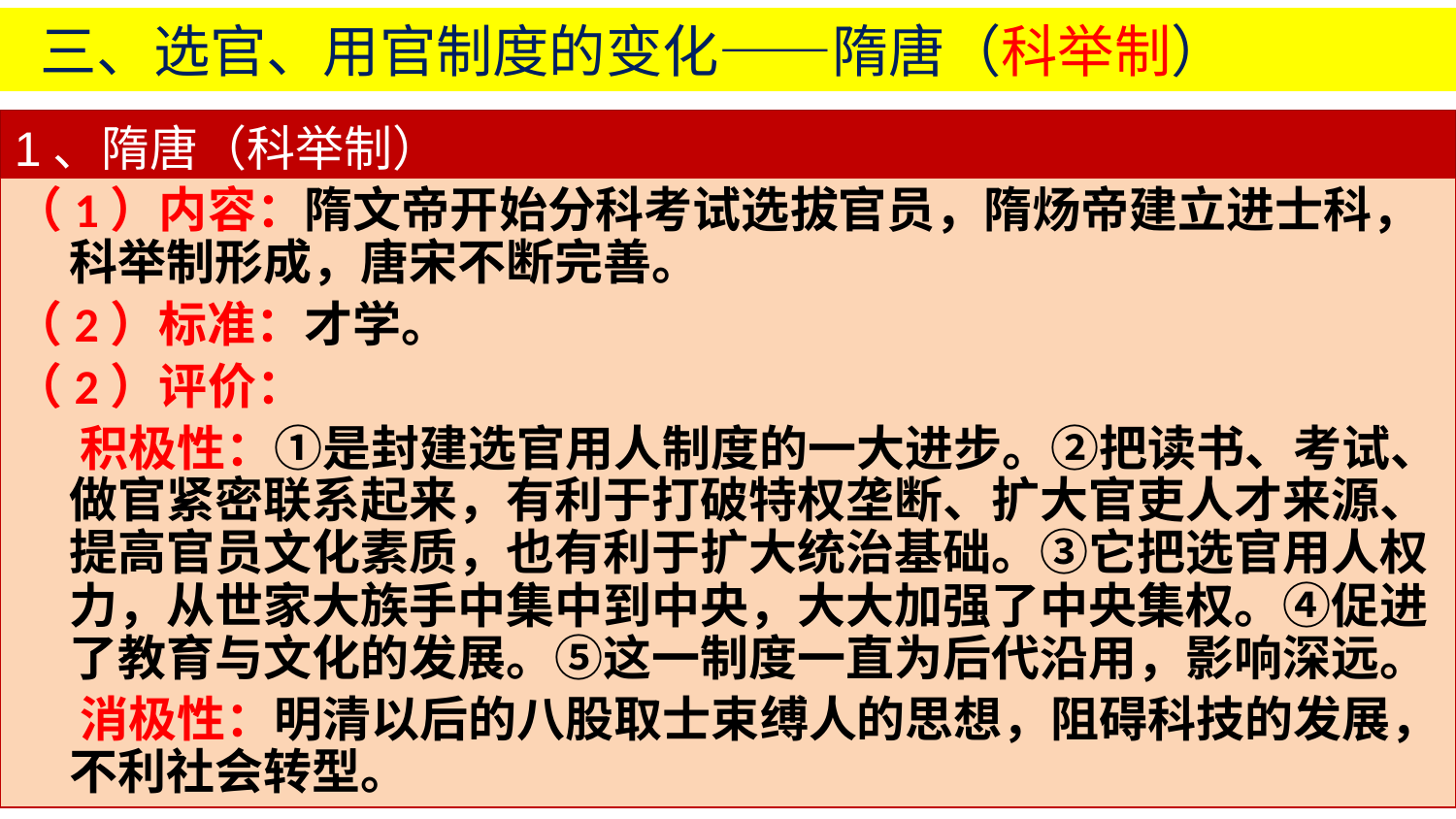

三、选官、用官制度的变化——隋唐（科举制）
1、隋唐（科举制）
（1）内容：隋文帝开始分科考试选拔官员，隋炀帝建立进士科，科举制形成，唐宋不断完善。
（2）标准：才学。
（2）评价：
     积极性：①是封建选官用人制度的一大进步。②把读书、考试、做官紧密联系起来，有利于打破特权垄断、扩大官吏人才来源、提高官员文化素质，也有利于扩大统治基础。③它把选官用人权力，从世家大族手中集中到中央，大大加强了中央集权。④促进了教育与文化的发展。⑤这一制度一直为后代沿用，影响深远。
     消极性：明清以后的八股取士束缚人的思想，阻碍科技的发展，不利社会转型。